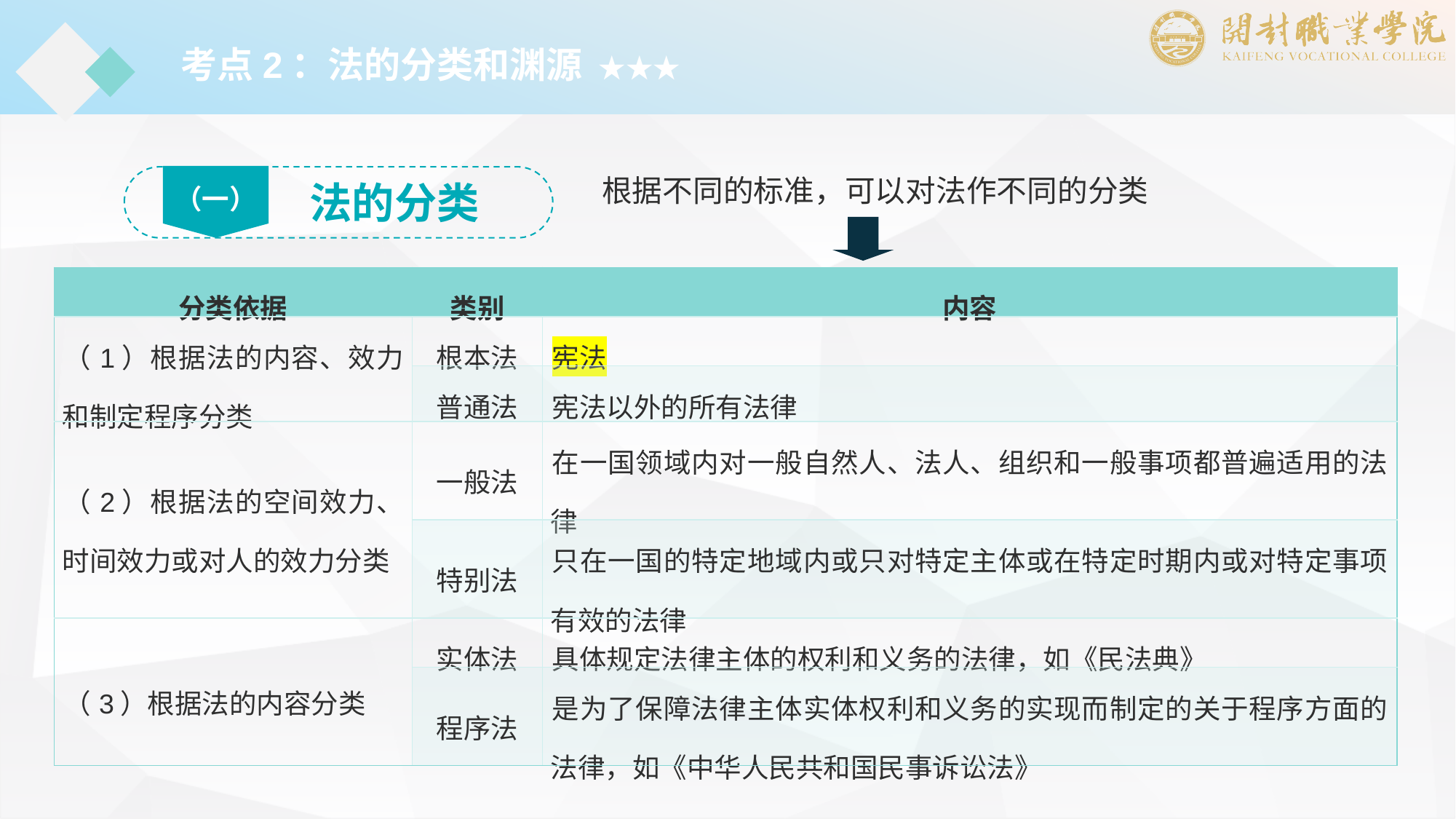

考点2：法的分类和渊源  ★★★

（一）

法的分类
根据不同的标准，可以对法作不同的分类

| 分类依据 | 类别 | 内容 |
| --- | --- | --- |
| （1）根据法的内容、效力和制定程序分类 | 根本法 | 宪法 |
|  | 普通法 | 宪法以外的所有法律 |
| （2）根据法的空间效力、时间效力或对人的效力分类 | 一般法 | 在一国领域内对一般自然人、法人、组织和一般事项都普遍适用的法律 |
|  | 特别法 | 只在一国的特定地域内或只对特定主体或在特定时期内或对特定事项有效的法律 |
| （3）根据法的内容分类 | 实体法 | 具体规定法律主体的权利和义务的法律，如《民法典》 |
|  | 程序法 | 是为了保障法律主体实体权利和义务的实现而制定的关于程序方面的法律，如《中华人民共和国民事诉讼法》 |